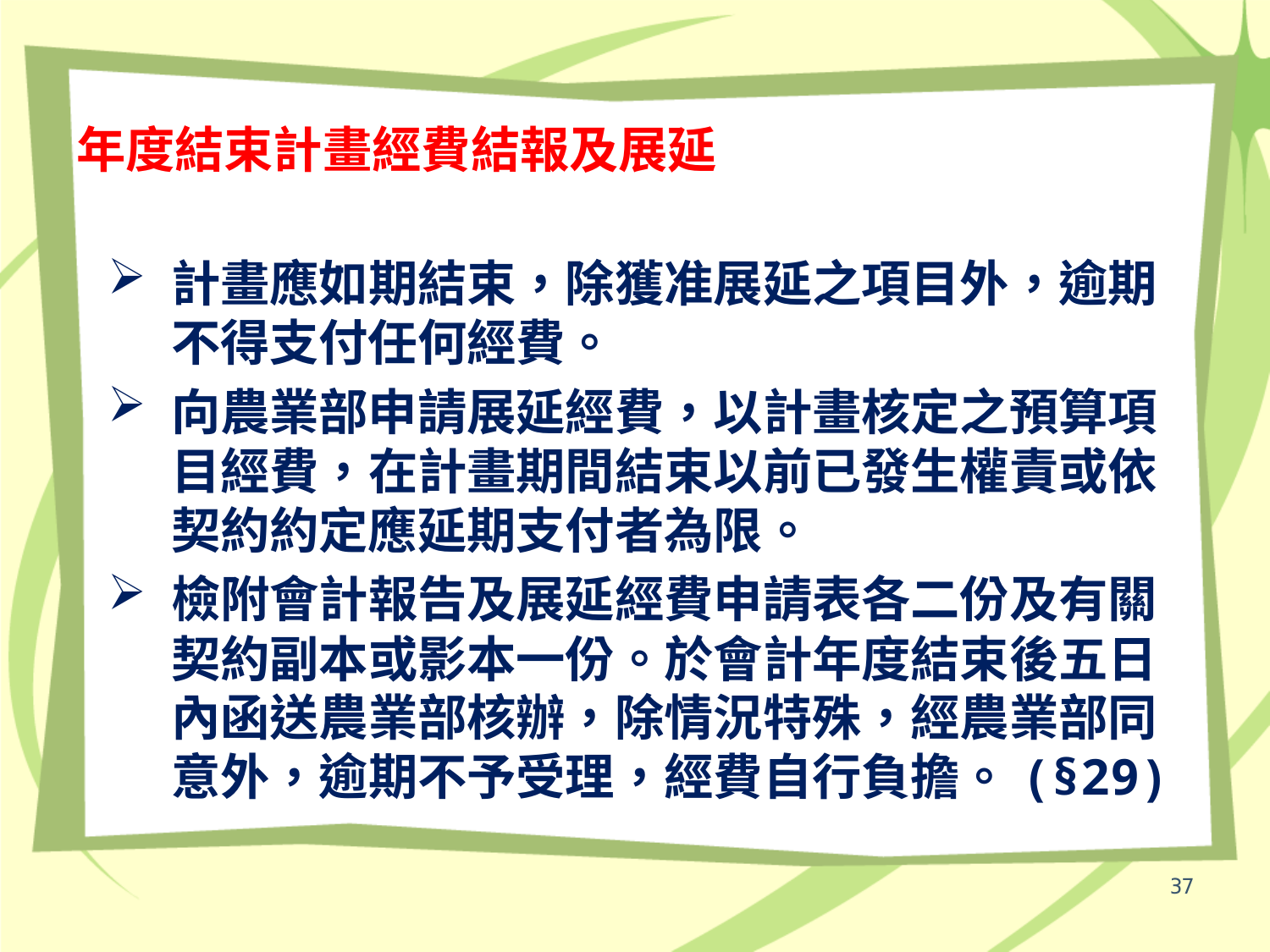

# 年度結束計畫經費結報及展延
計畫應如期結束，除獲准展延之項目外，逾期不得支付任何經費。
向農業部申請展延經費，以計畫核定之預算項目經費，在計畫期間結束以前已發生權責或依契約約定應延期支付者為限。
檢附會計報告及展延經費申請表各二份及有關契約副本或影本一份。於會計年度結束後五日內函送農業部核辦，除情況特殊，經農業部同意外，逾期不予受理，經費自行負擔。(§29)

37